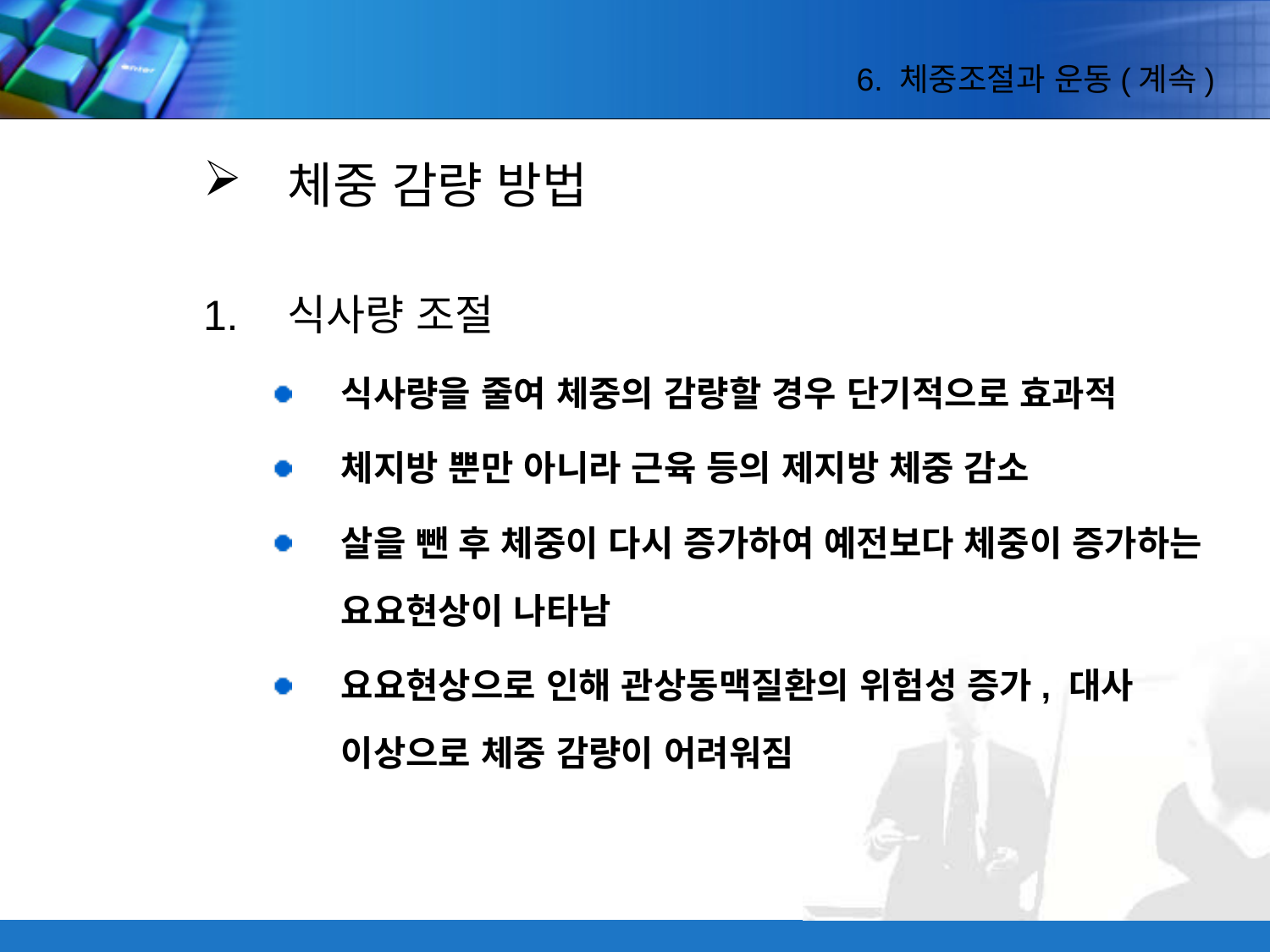

6. 체중조절과 운동(계속)
체중 감량 방법
식사량 조절
식사량을 줄여 체중의 감량할 경우 단기적으로 효과적
체지방 뿐만 아니라 근육 등의 제지방 체중 감소
살을 뺀 후 체중이 다시 증가하여 예전보다 체중이 증가하는 요요현상이 나타남
요요현상으로 인해 관상동맥질환의 위험성 증가, 대사 이상으로 체중 감량이 어려워짐